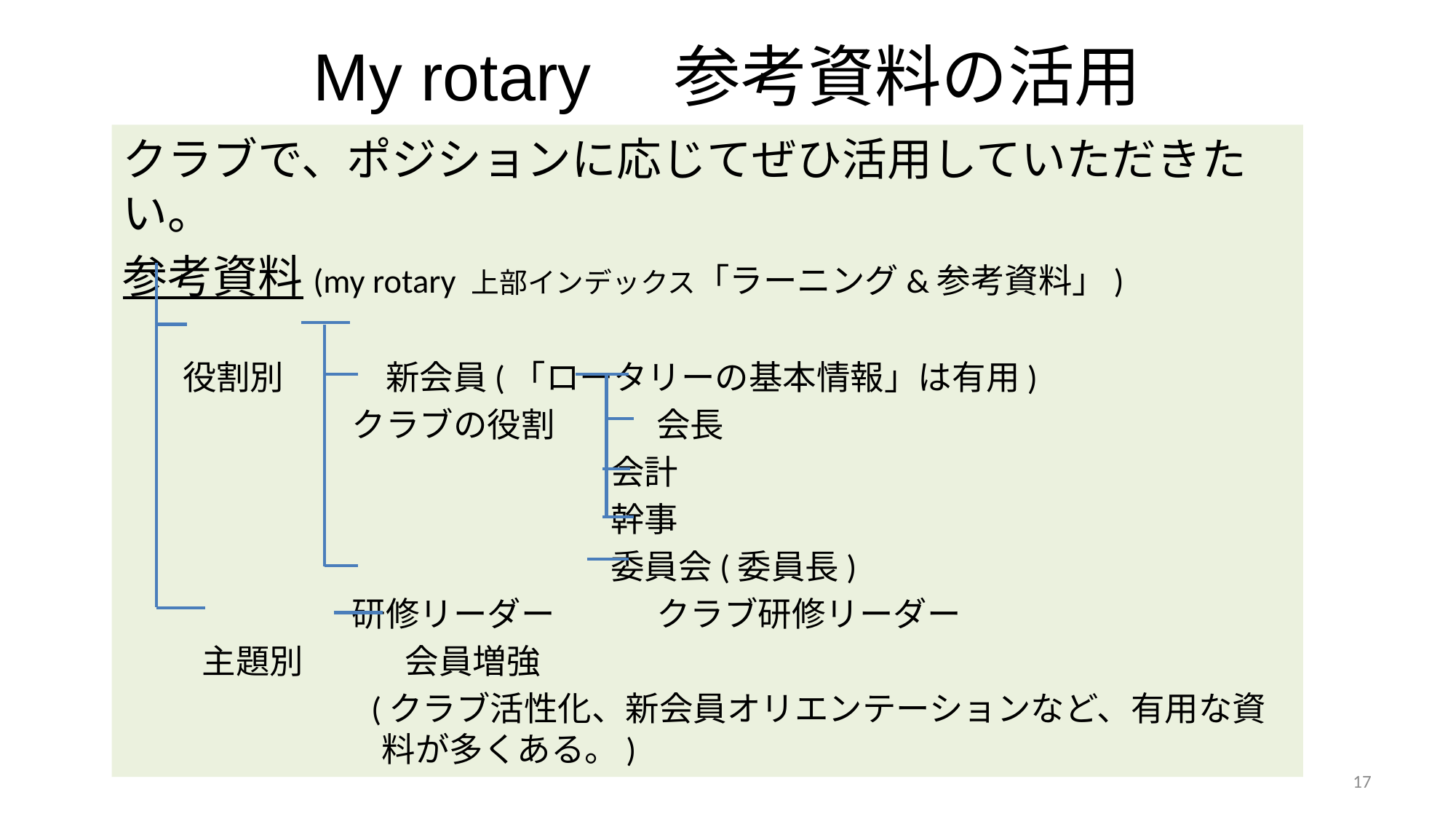

# My rotary　参考資料の活用
クラブで、ポジションに応じてぜひ活用していただきたい。
参考資料(my rotary 上部インデックス「ラーニング&参考資料」)

役割別　　　新会員(「ロータリーの基本情報」は有用)
クラブの役割　　　会長
会計
幹事
委員会(委員長)
研修リーダー　　　クラブ研修リーダー
主題別　　　会員増強
(クラブ活性化、新会員オリエンテーションなど、有用な資料が多くある。)
17